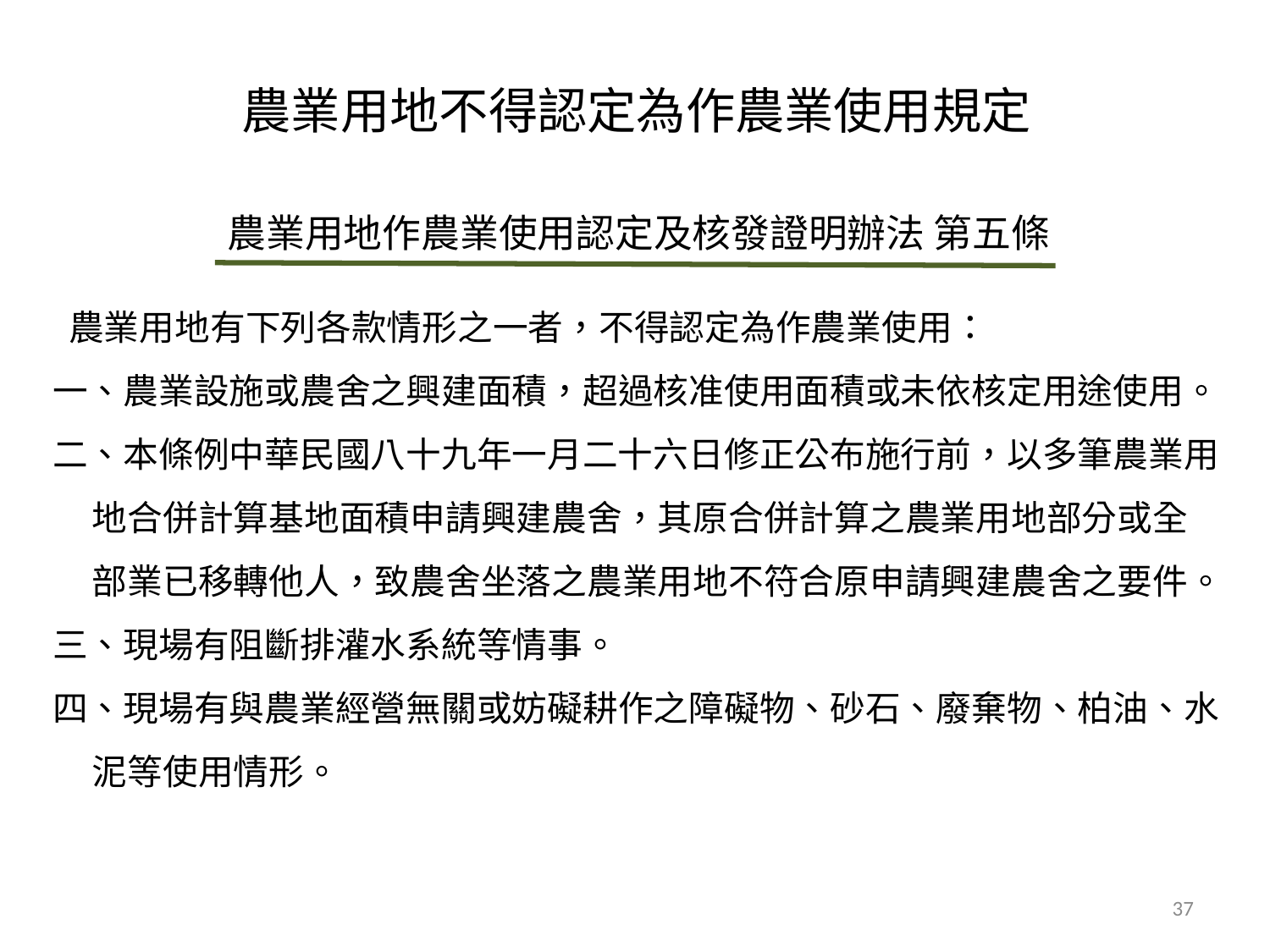

農業用地不得認定為作農業使用規定
農業用地作農業使用認定及核發證明辦法 第五條
 農業用地有下列各款情形之一者，不得認定為作農業使用：
一、農業設施或農舍之興建面積，超過核准使用面積或未依核定用途使用。
二、本條例中華民國八十九年一月二十六日修正公布施行前，以多筆農業用
    地合併計算基地面積申請興建農舍，其原合併計算之農業用地部分或全
    部業已移轉他人，致農舍坐落之農業用地不符合原申請興建農舍之要件。
三、現場有阻斷排灌水系統等情事。
四、現場有與農業經營無關或妨礙耕作之障礙物、砂石、廢棄物、柏油、水
    泥等使用情形。
37